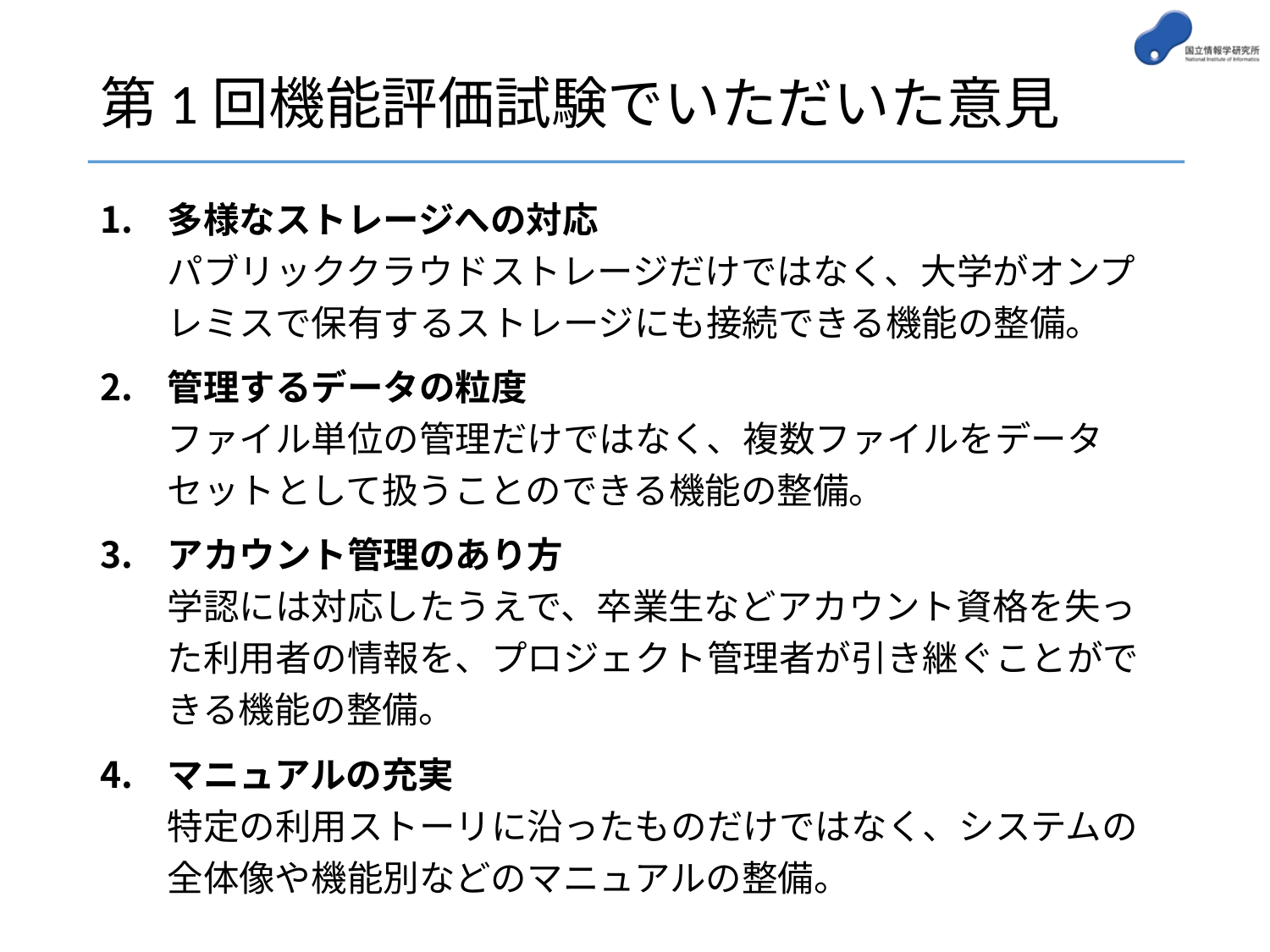

# 第1回機能評価試験でいただいた意見
多様なストレージへの対応
パブリッククラウドストレージだけではなく、大学がオンプレミスで保有するストレージにも接続できる機能の整備。
管理するデータの粒度
ファイル単位の管理だけではなく、複数ファイルをデータセットとして扱うことのできる機能の整備。
アカウント管理のあり方
学認には対応したうえで、卒業生などアカウント資格を失った利用者の情報を、プロジェクト管理者が引き継ぐことができる機能の整備。
マニュアルの充実
特定の利用ストーリに沿ったものだけではなく、システムの全体像や機能別などのマニュアルの整備。